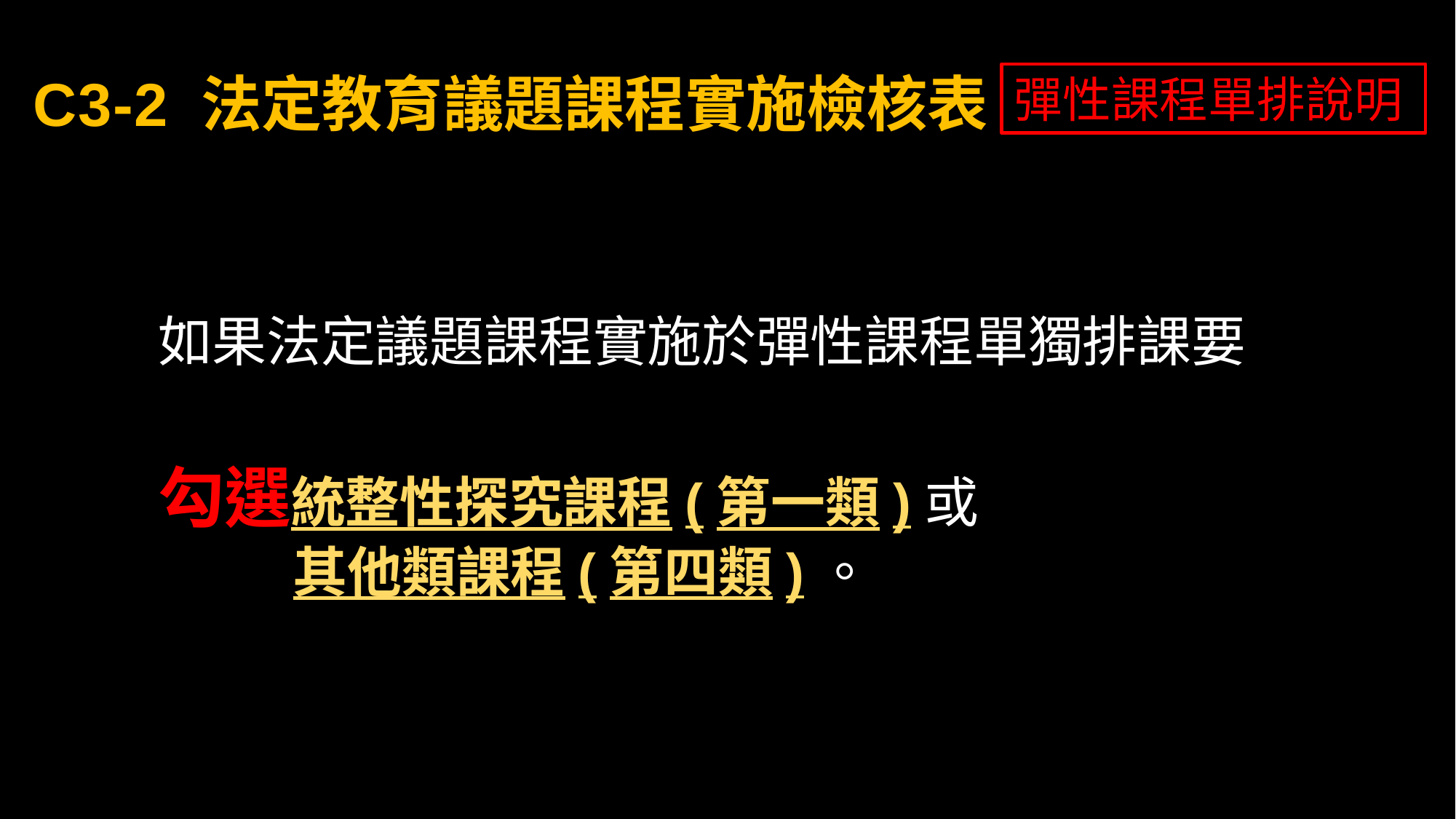

C3-2 法定教育議題課程實施檢核表
彈性課程單排說明
如果法定議題課程實施於彈性課程單獨排課要

勾選統整性探究課程(第一類)或
          其他類課程(第四類)。